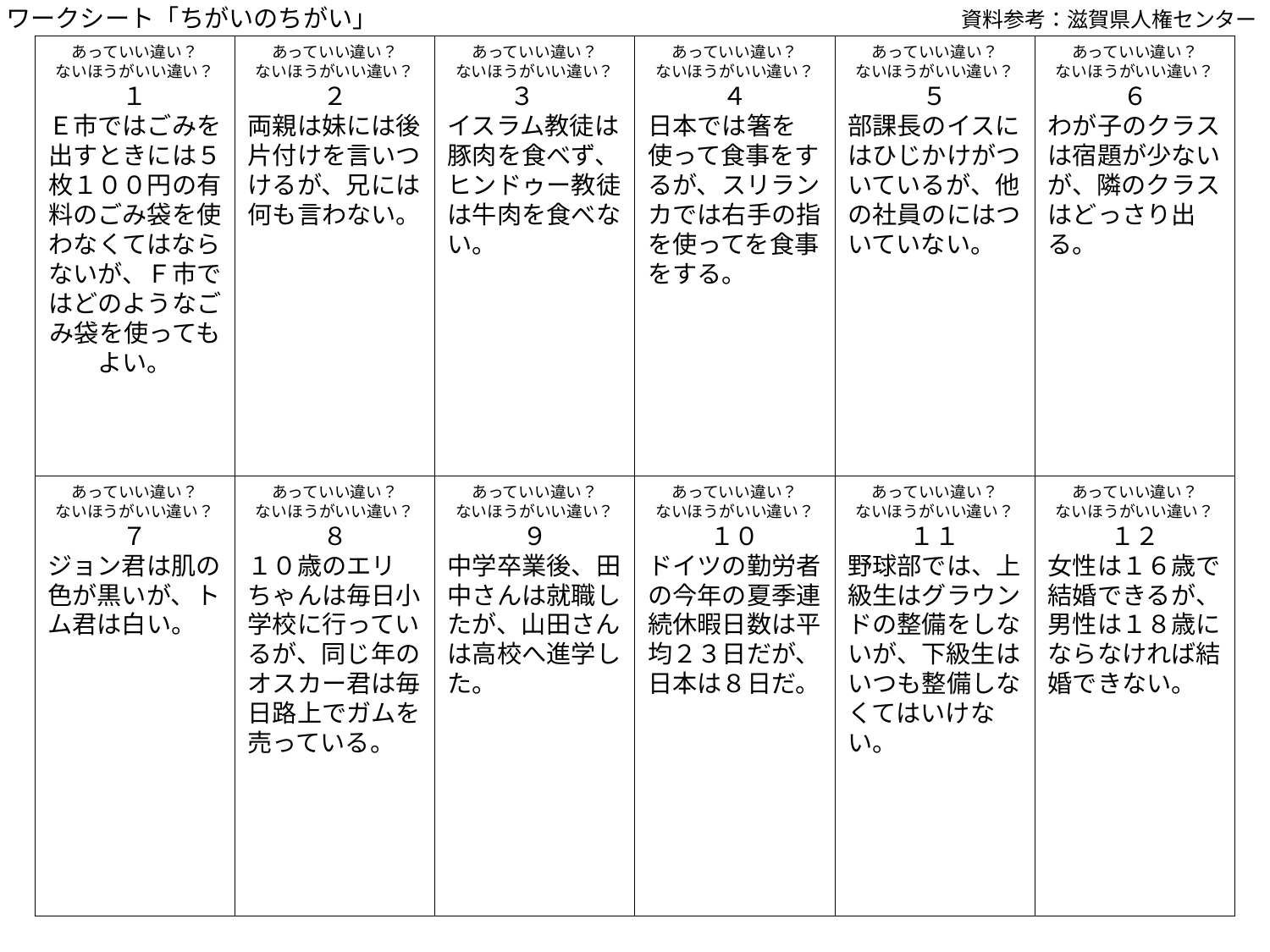

資料参考：滋賀県人権センター
ワークシート「ちがいのちがい」
# あっていい違い？ ないほうがいい違い？ １ Ｅ市ではごみを出すときには５枚１００円の有料のごみ袋を使わなくてはならないが、Ｆ市ではどのようなごみ袋を使ってもよい。
あっていい違い？
ないほうがいい違い？
４
日本では箸を使って食事をするが、スリランカでは右手の指を使ってを食事をする。
あっていい違い？
ないほうがいい違い？
５
部課長のイスにはひじかけがついているが、他の社員のにはついていない。
あっていい違い？
ないほうがいい違い？
６
わが子のクラスは宿題が少ないが、隣のクラスはどっさり出る。

あっていい違い？
ないほうがいい違い？
７
ジョン君は肌の色が黒いが、トム君は白い。
あっていい違い？
ないほうがいい違い？
８
１０歳のエリちゃんは毎日小学校に行っているが、同じ年のオスカー君は毎日路上でガムを売っている。
あっていい違い？
ないほうがいい違い？
９
中学卒業後、田中さんは就職したが、山田さんは高校へ進学した。
あっていい違い？
ないほうがいい違い？
１０
ドイツの勤労者の今年の夏季連続休暇日数は平均２３日だが、日本は８日だ。
あっていい違い？
ないほうがいい違い？
１１
野球部では、上級生はグラウンドの整備をしないが、下級生はいつも整備しなくてはいけない。
あっていい違い？
ないほうがいい違い？
１２
女性は１６歳で結婚できるが、男性は１８歳にならなければ結婚できない。
あっていい違い？
ないほうがいい違い？
２
両親は妹には後片付けを言いつけるが、兄には何も言わない。
あっていい違い？
ないほうがいい違い？
３
イスラム教徒は豚肉を食べず、ヒンドゥー教徒は牛肉を食べない。